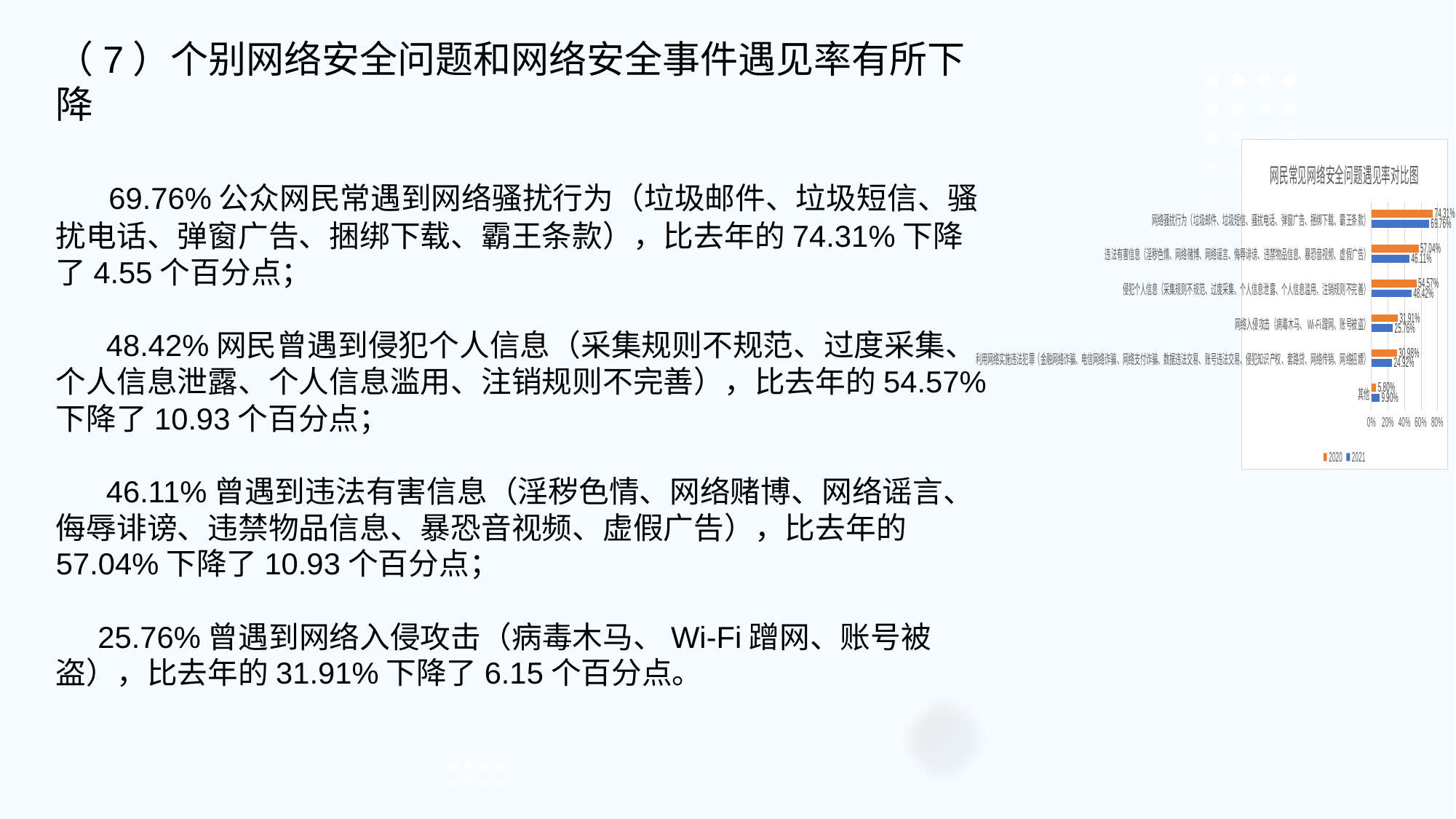

（7）个别网络安全问题和网络安全事件遇见率有所下降

     69.76%公众网民常遇到网络骚扰行为（垃圾邮件、垃圾短信、骚扰电话、弹窗广告、捆绑下载、霸王条款），比去年的74.31%下降了4.55个百分点；

      48.42%网民曾遇到侵犯个人信息（采集规则不规范、过度采集、个人信息泄露、个人信息滥用、注销规则不完善），比去年的54.57%下降了10.93个百分点；

      46.11%曾遇到违法有害信息（淫秽色情、网络赌博、网络谣言、侮辱诽谤、违禁物品信息、暴恐音视频、虚假广告），比去年的57.04%下降了10.93个百分点；

     25.76%曾遇到网络入侵攻击（病毒木马、Wi-Fi蹭网、账号被盗），比去年的31.91%下降了6.15个百分点。

### Chart: 网民常见网络安全问题遇见率对比图

| Category | 2021 | 2020 |
|---|---|---|
| 其他 | 0.099 | 0.058 |
| 利用网络实施违法犯罪（金融网络诈骗、电信网络诈骗、网络支付诈骗、数据违法交易、账号违法交易、侵犯知识产权、套路贷、网络传销、网络招嫖） | 0.2492 | 0.3098 |
| 网络入侵攻击（病毒木马、Wi-Fi蹭网、账号被盗） | 0.2576 | 0.3191 |
| 侵犯个人信息（采集规则不规范、过度采集、个人信息泄露、个人信息滥用、注销规则不完善） | 0.4842 | 0.5457 |
| 违法有害信息（淫秽色情、网络赌博、网络谣言、侮辱诽谤、违禁物品信息、暴恐音视频、虚假广告） | 0.4611 | 0.5704 |
| 网络骚扰行为（垃圾邮件、垃圾短信、骚扰电话、弹窗广告、捆绑下载、霸王条款） | 0.6976 | 0.7431 |